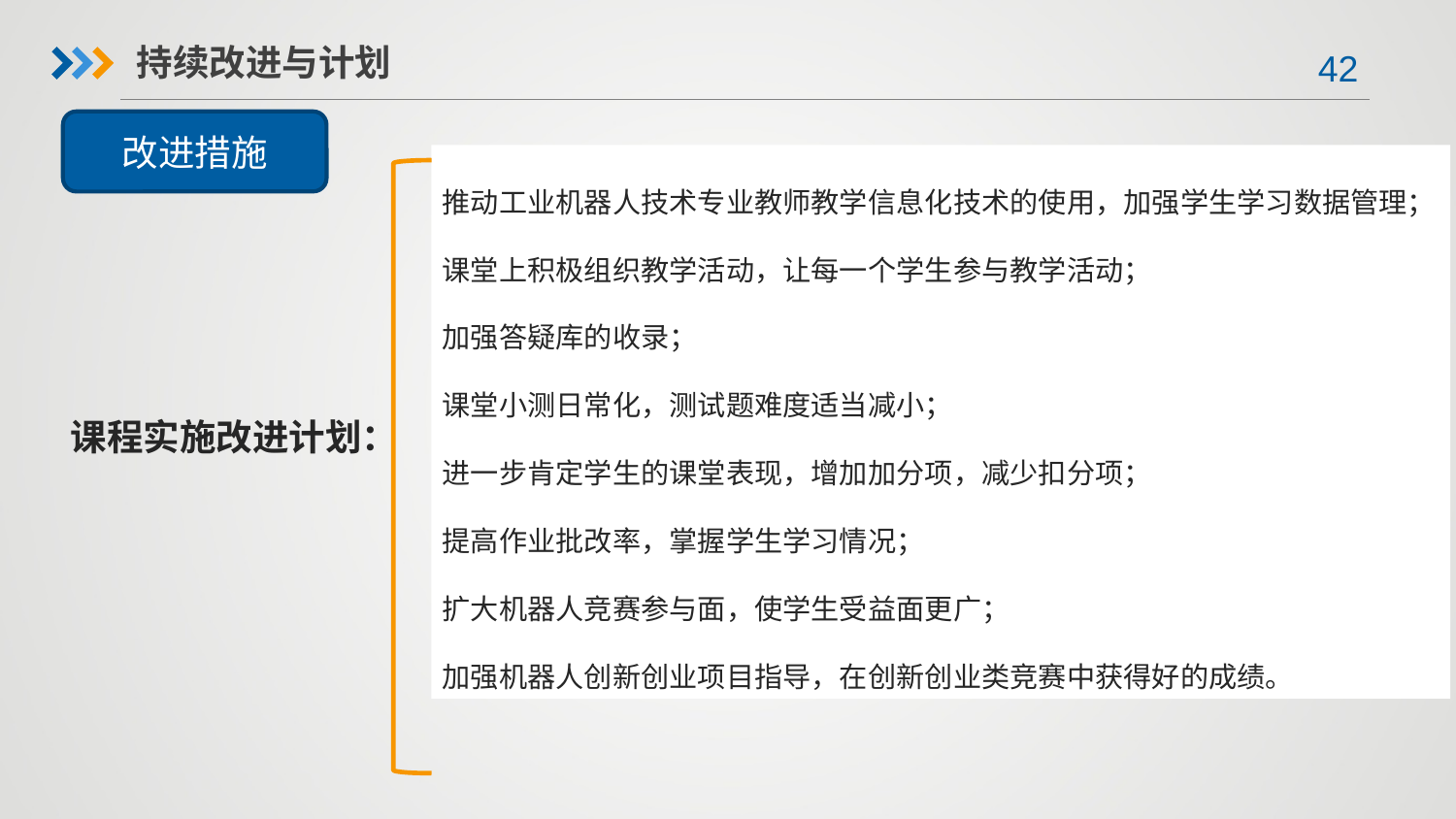

持续改进与计划
改进措施
推动工业机器人技术专业教师教学信息化技术的使用，加强学生学习数据管理；
课堂上积极组织教学活动，让每一个学生参与教学活动；
加强答疑库的收录；
课堂小测日常化，测试题难度适当减小；
进一步肯定学生的课堂表现，增加加分项，减少扣分项；
提高作业批改率，掌握学生学习情况；
扩大机器人竞赛参与面，使学生受益面更广；
加强机器人创新创业项目指导，在创新创业类竞赛中获得好的成绩。

课程实施改进计划：